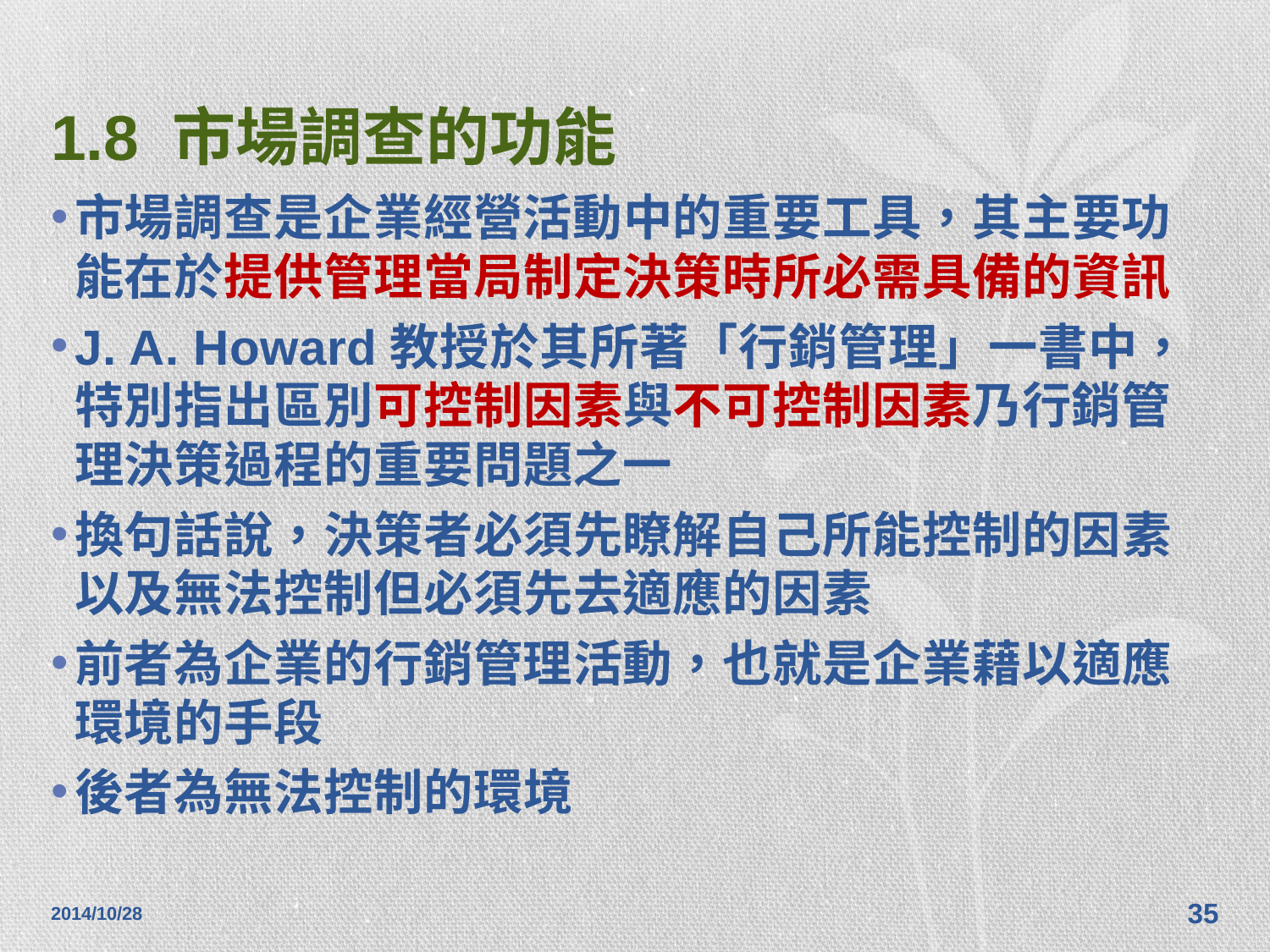

# 1.8 市場調查的功能
市場調查是企業經營活動中的重要工具，其主要功能在於提供管理當局制定決策時所必需具備的資訊
J. A. Howard教授於其所著「行銷管理」一書中，特別指出區別可控制因素與不可控制因素乃行銷管理決策過程的重要問題之一
換句話說，決策者必須先瞭解自己所能控制的因素以及無法控制但必須先去適應的因素
前者為企業的行銷管理活動，也就是企業藉以適應環境的手段
後者為無法控制的環境
2014/10/28
35